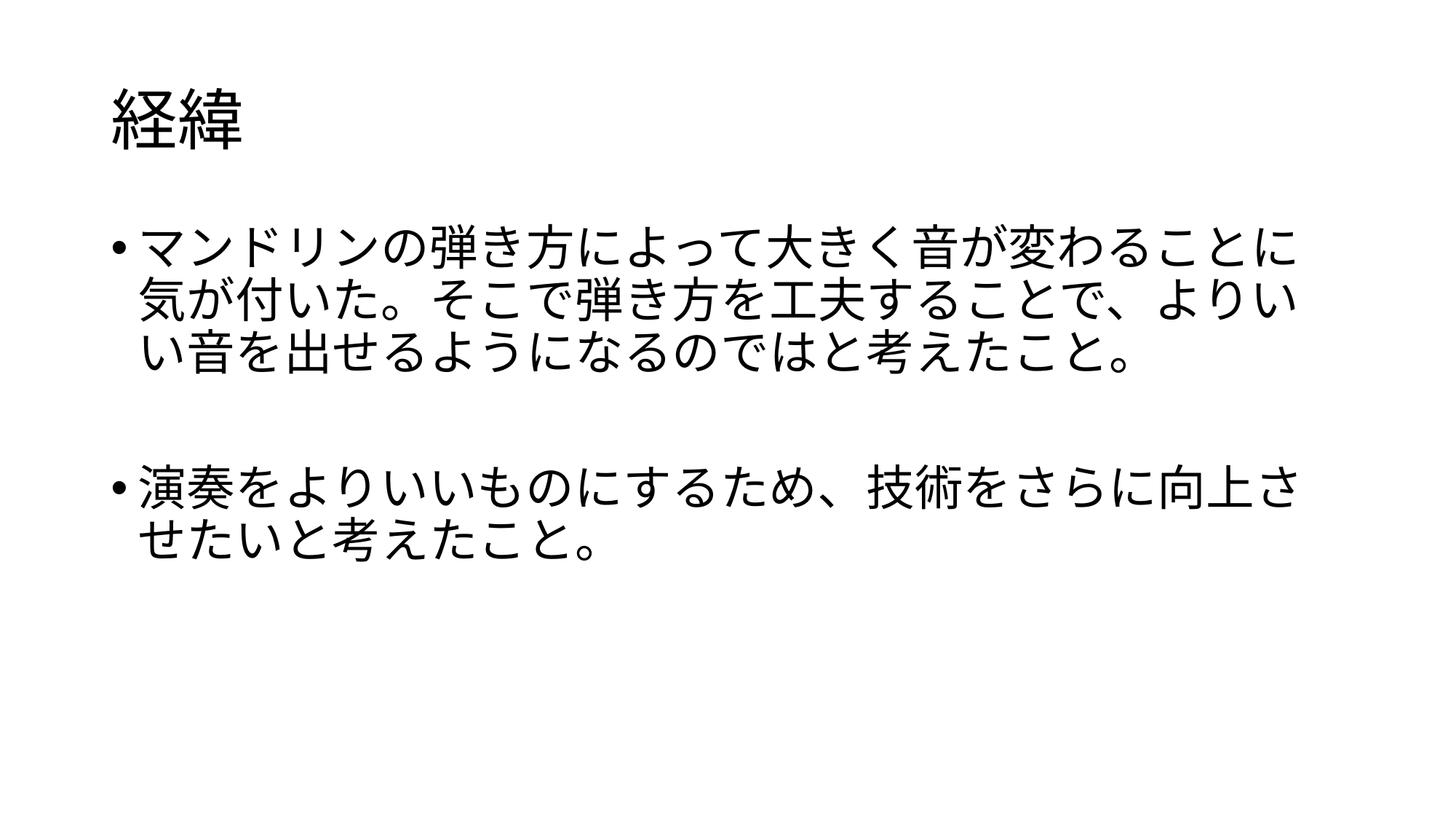

# 経緯
マンドリンの弾き方によって大きく音が変わることに気が付いた。そこで弾き方を工夫することで、よりいい音を出せるようになるのではと考えたこと。

演奏をよりいいものにするため、技術をさらに向上させたいと考えたこと。